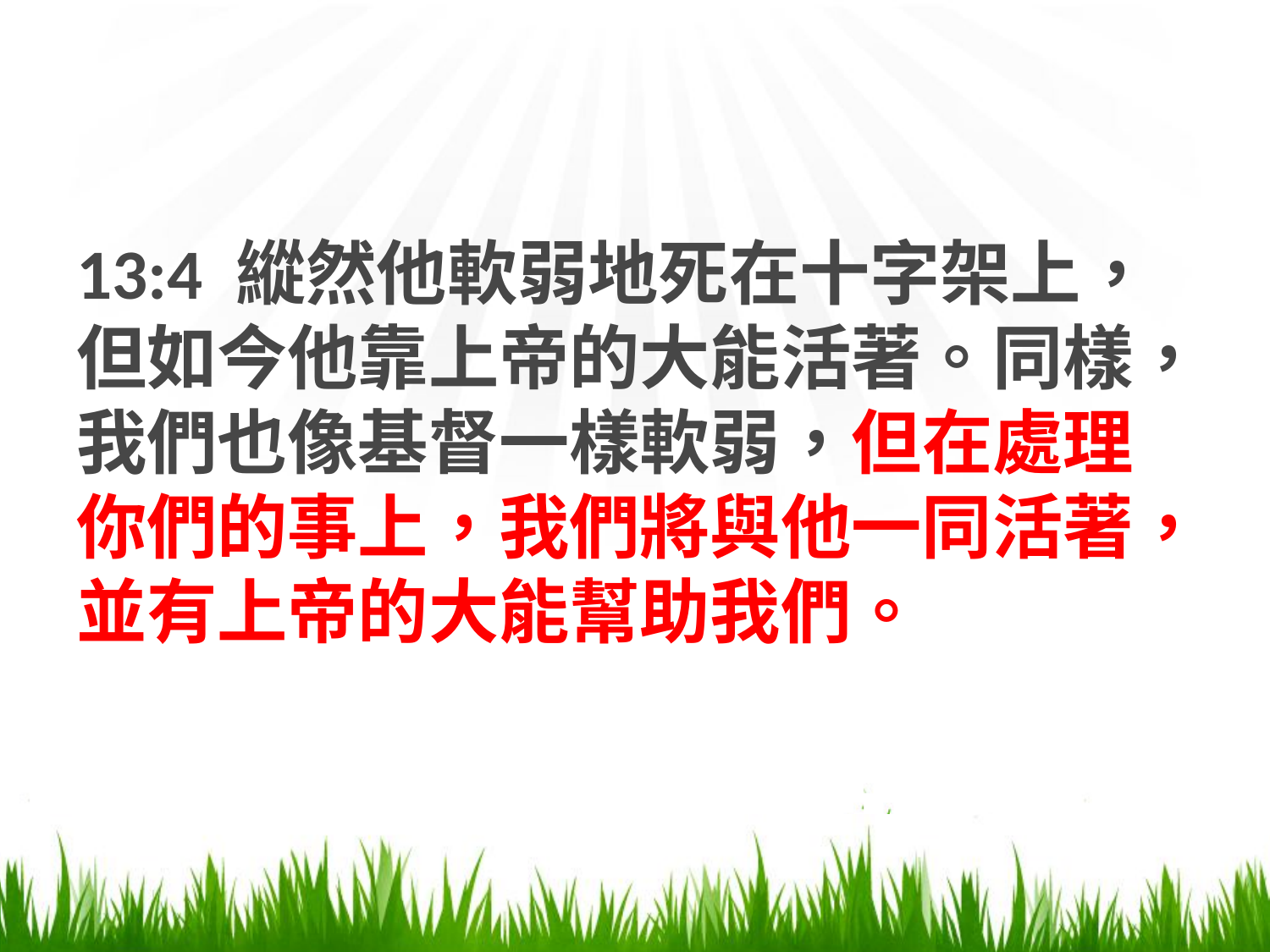

#
13:4 縱然他軟弱地死在十字架上，但如今他靠上帝的大能活著。同樣，我們也像基督一樣軟弱，但在處理你們的事上，我們將與他一同活著，並有上帝的大能幫助我們。